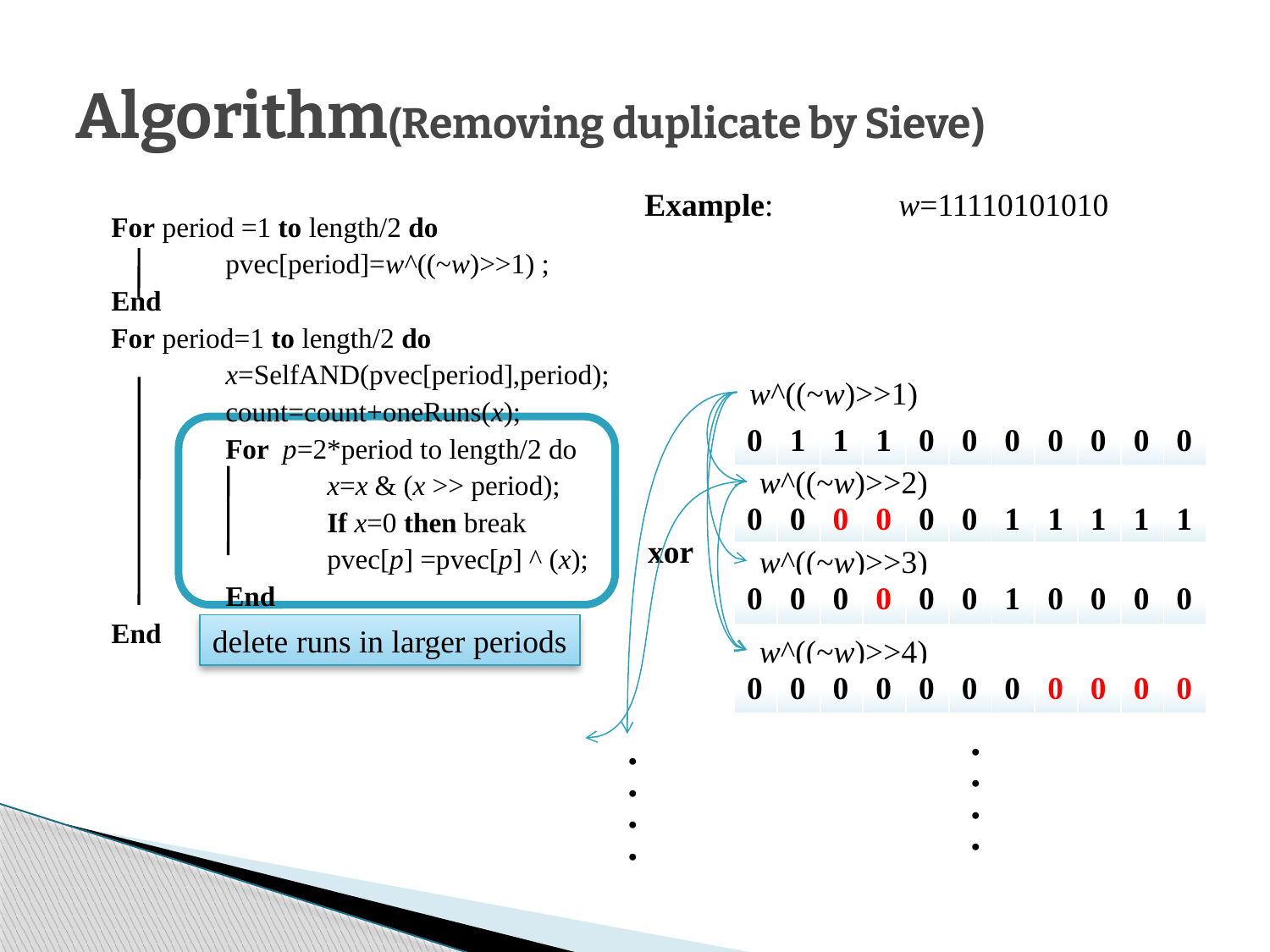

# Algorithm(Removing duplicate by Sieve)
Example:	w=11110101010
   For period =1 to length/2 do
		pvec[period]=w^((~w)>>1) ;
   End
   For period=1 to length/2 do
		x=SelfAND(pvec[period],period);
		count=count+oneRuns(x);
		For  p=2*period to length/2 do
			x=x & (x >> period);
			If x=0 then break
			pvec[p] =pvec[p] ^ (x);
		End
   End

w^((~w)>>1)

| 0 | 1 | 1 | 1 | 0 | 0 | 0 | 0 | 0 | 0 | 0 |
| --- | --- | --- | --- | --- | --- | --- | --- | --- | --- | --- |
w^((~w)>>2)
| 0 | 0 | 1 | 1 | 0 | 0 | 1 | 1 | 1 | 1 | 1 |
| --- | --- | --- | --- | --- | --- | --- | --- | --- | --- | --- |
| 0 | 0 | 0 | 0 | 0 | 0 | 1 | 1 | 1 | 1 | 1 |
| --- | --- | --- | --- | --- | --- | --- | --- | --- | --- | --- |
xor
w^((~w)>>3)
| 0 | 0 | 0 | 1 | 0 | 0 | 1 | 0 | 0 | 0 | 0 |
| --- | --- | --- | --- | --- | --- | --- | --- | --- | --- | --- |
| 0 | 0 | 0 | 0 | 0 | 0 | 1 | 0 | 0 | 0 | 0 |
| --- | --- | --- | --- | --- | --- | --- | --- | --- | --- | --- |
delete runs in larger periods
w^((~w)>>4)
| 0 | 0 | 0 | 0 | 0 | 0 | 0 | 1 | 1 | 1 | 1 |
| --- | --- | --- | --- | --- | --- | --- | --- | --- | --- | --- |
| 0 | 0 | 0 | 0 | 0 | 0 | 0 | 0 | 0 | 0 | 0 |
| --- | --- | --- | --- | --- | --- | --- | --- | --- | --- | --- |
・・・・
・・・・